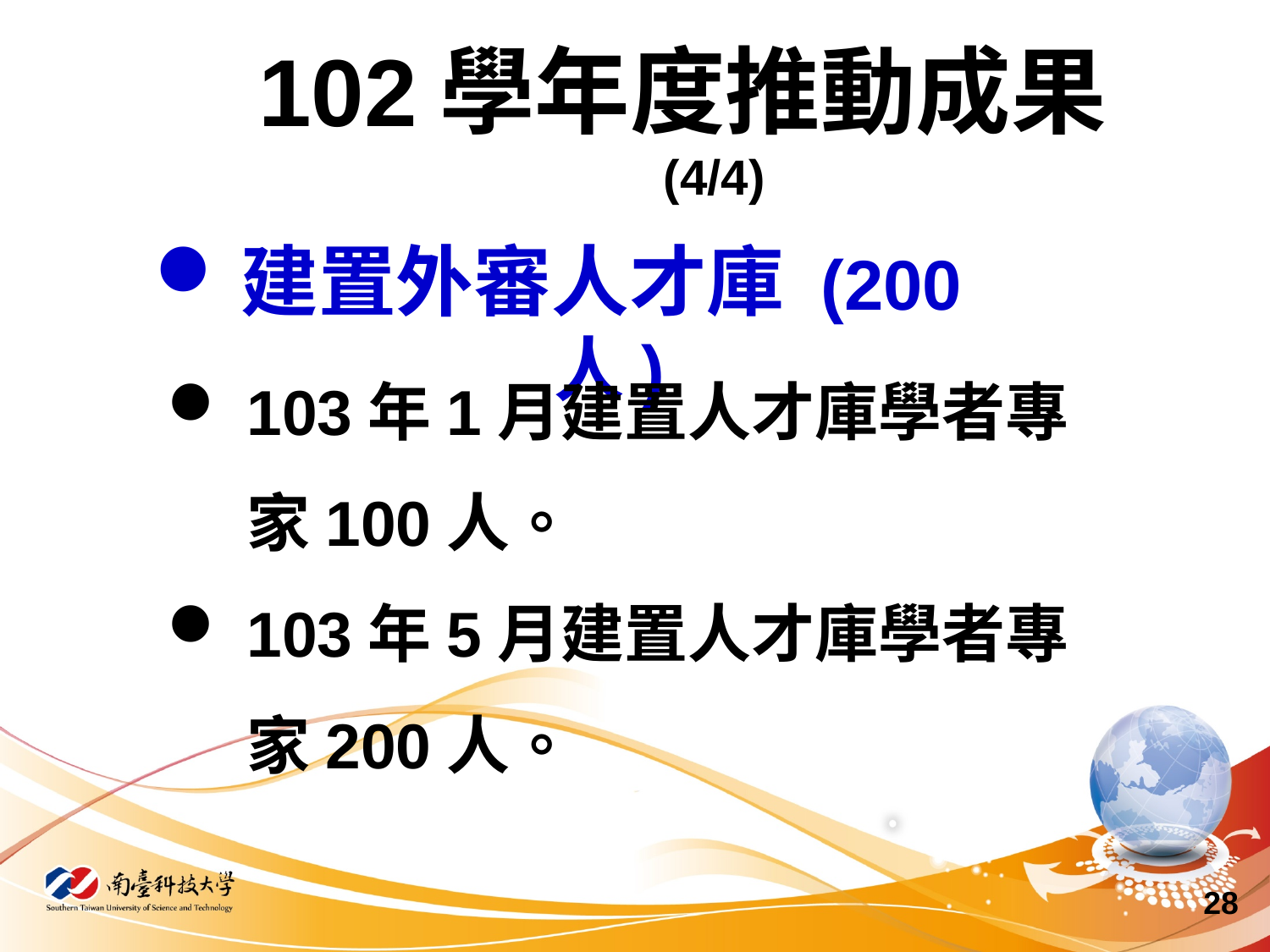

# 102學年度推動成果    (4/4)
建置外審人才庫 (200人)

103年1月建置人才庫學者專家100人。
103年5月建置人才庫學者專家200人。
28